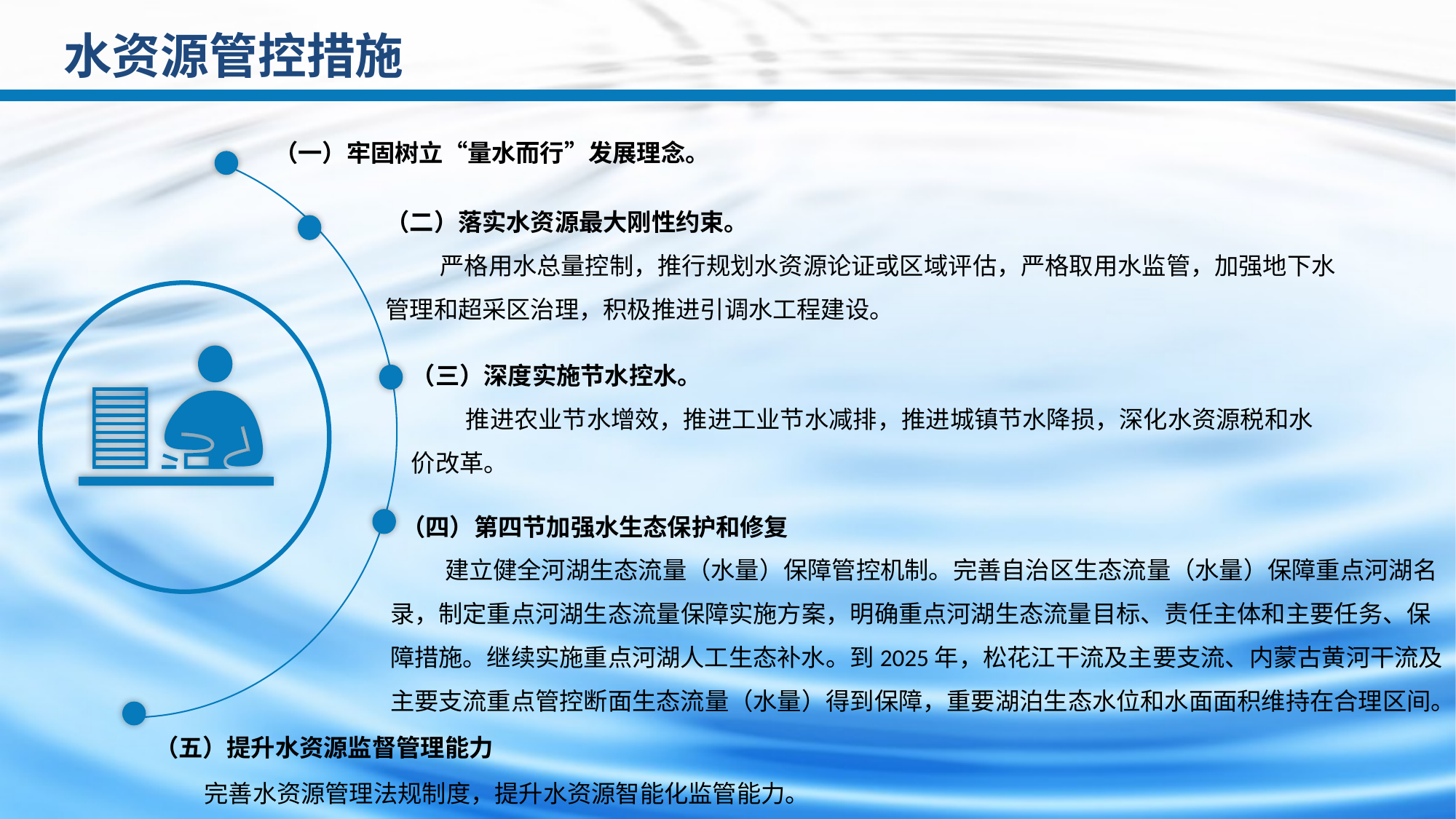

水资源管控措施

（一）牢固树立“量水而行”发展理念。

（二）落实水资源最大刚性约束。
严格用水总量控制，推行规划水资源论证或区域评估，严格取用水监管，加强地下水管理和超采区治理，积极推进引调水工程建设。
（三）深度实施节水控水。
推进农业节水增效，推进工业节水减排，推进城镇节水降损，深化水资源税和水价改革。
 （四）第四节加强水生态保护和修复
建立健全河湖生态流量（水量）保障管控机制。完善自治区生态流量（水量）保障重点河湖名录，制定重点河湖生态流量保障实施方案，明确重点河湖生态流量目标、责任主体和主要任务、保障措施。继续实施重点河湖人工生态补水。到2025年，松花江干流及主要支流、内蒙古黄河干流及主要支流重点管控断面生态流量（水量）得到保障，重要湖泊生态水位和水面面积维持在合理区间。

（五）提升水资源监督管理能力
完善水资源管理法规制度，提升水资源智能化监管能力。